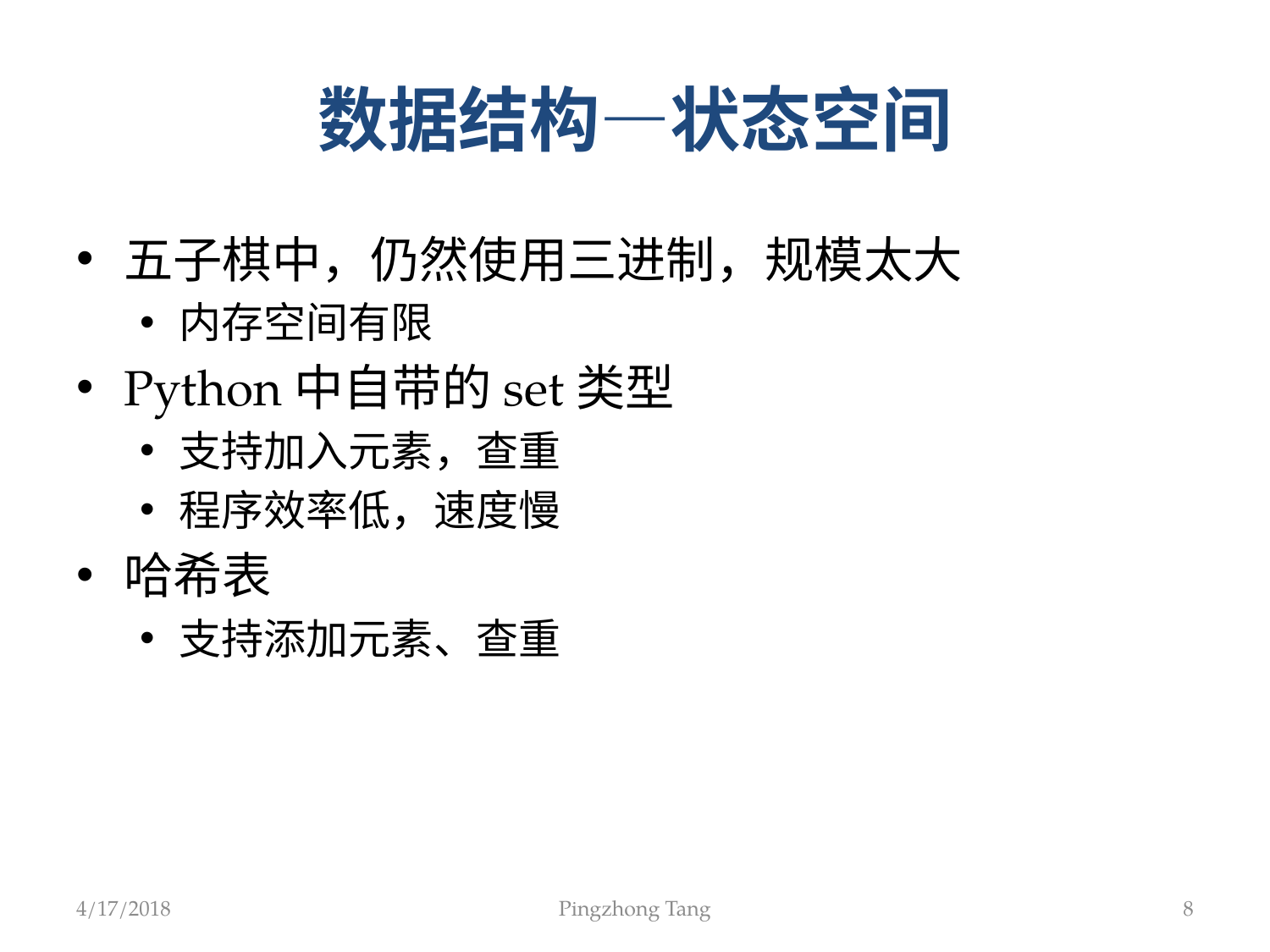

# 数据结构—状态空间
五子棋中，仍然使用三进制，规模太大
内存空间有限
Python中自带的set类型
支持加入元素，查重
程序效率低，速度慢
哈希表
支持添加元素、查重
4/17/2018
Pingzhong Tang
8